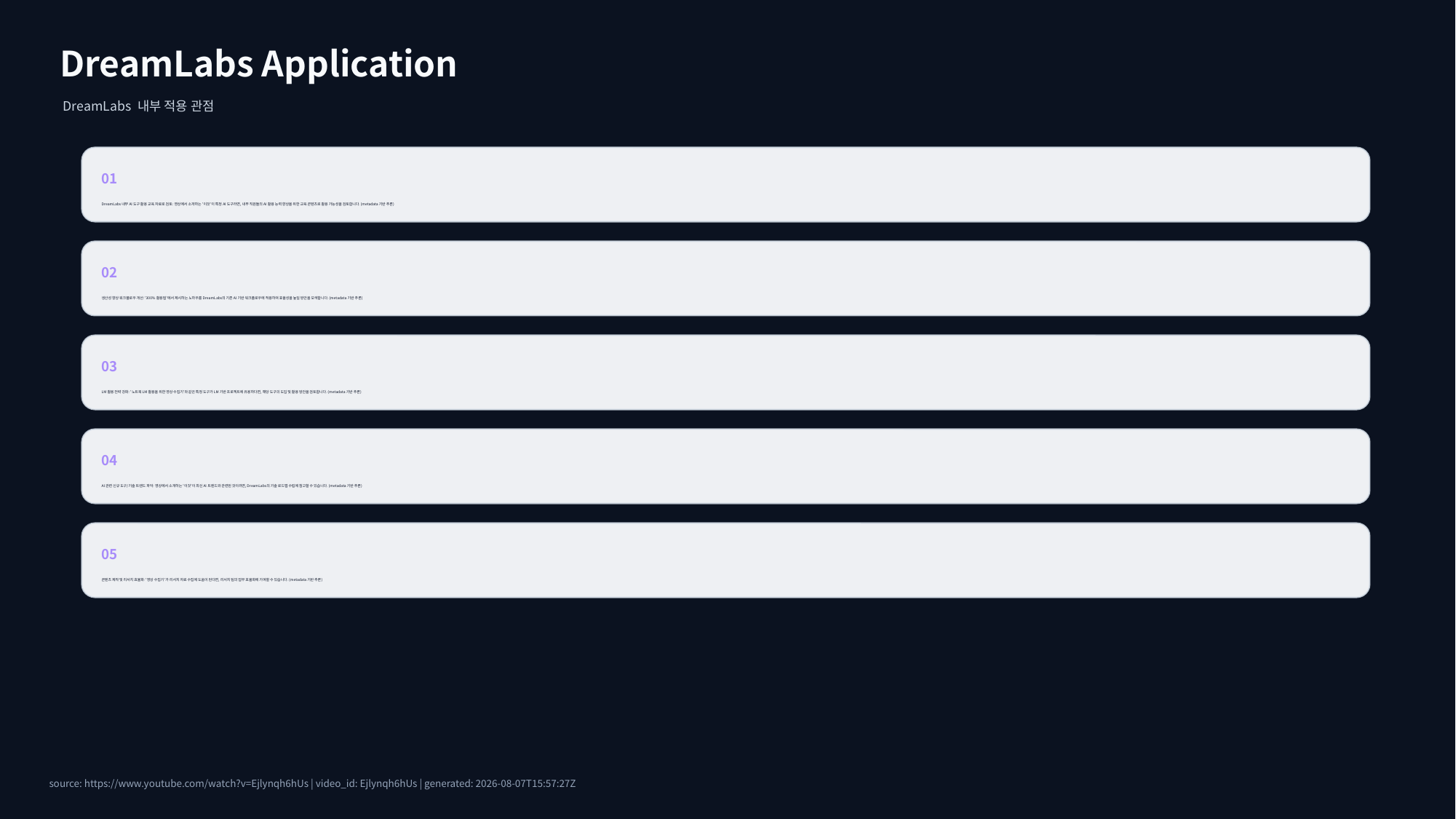

DreamLabs Application
DreamLabs 내부 적용 관점

01
DreamLabs 내부 AI 도구 활용 교육 자료로 검토: 영상에서 소개하는 '이것'이 특정 AI 도구라면, 내부 직원들의 AI 활용 능력 향상을 위한 교육 콘텐츠로 활용 가능성을 검토합니다. (metadata 기반 추론)

02
생산성 향상 워크플로우 개선: '300% 활용법'에서 제시하는 노하우를 DreamLabs의 기존 AI 기반 워크플로우에 적용하여 효율성을 높일 방안을 모색합니다. (metadata 기반 추론)

03
LM 활용 전략 강화: '노트북 LM 활용을 위한 영상 수집기'와 같은 특정 도구가 LM 기반 프로젝트에 유용하다면, 해당 도구의 도입 및 활용 방안을 검토합니다. (metadata 기반 추론)

04
AI 관련 신규 도구/기술 트렌드 파악: 영상에서 소개하는 '이것'이 최신 AI 트렌드와 관련된 것이라면, DreamLabs의 기술 로드맵 수립에 참고할 수 있습니다. (metadata 기반 추론)

05
콘텐츠 제작 및 리서치 효율화: '영상 수집기'가 리서치 자료 수집에 도움이 된다면, 리서치 팀의 업무 효율화에 기여할 수 있습니다. (metadata 기반 추론)
source: https://www.youtube.com/watch?v=Ejlynqh6hUs | video_id: Ejlynqh6hUs | generated: 2026-08-07T15:57:27Z